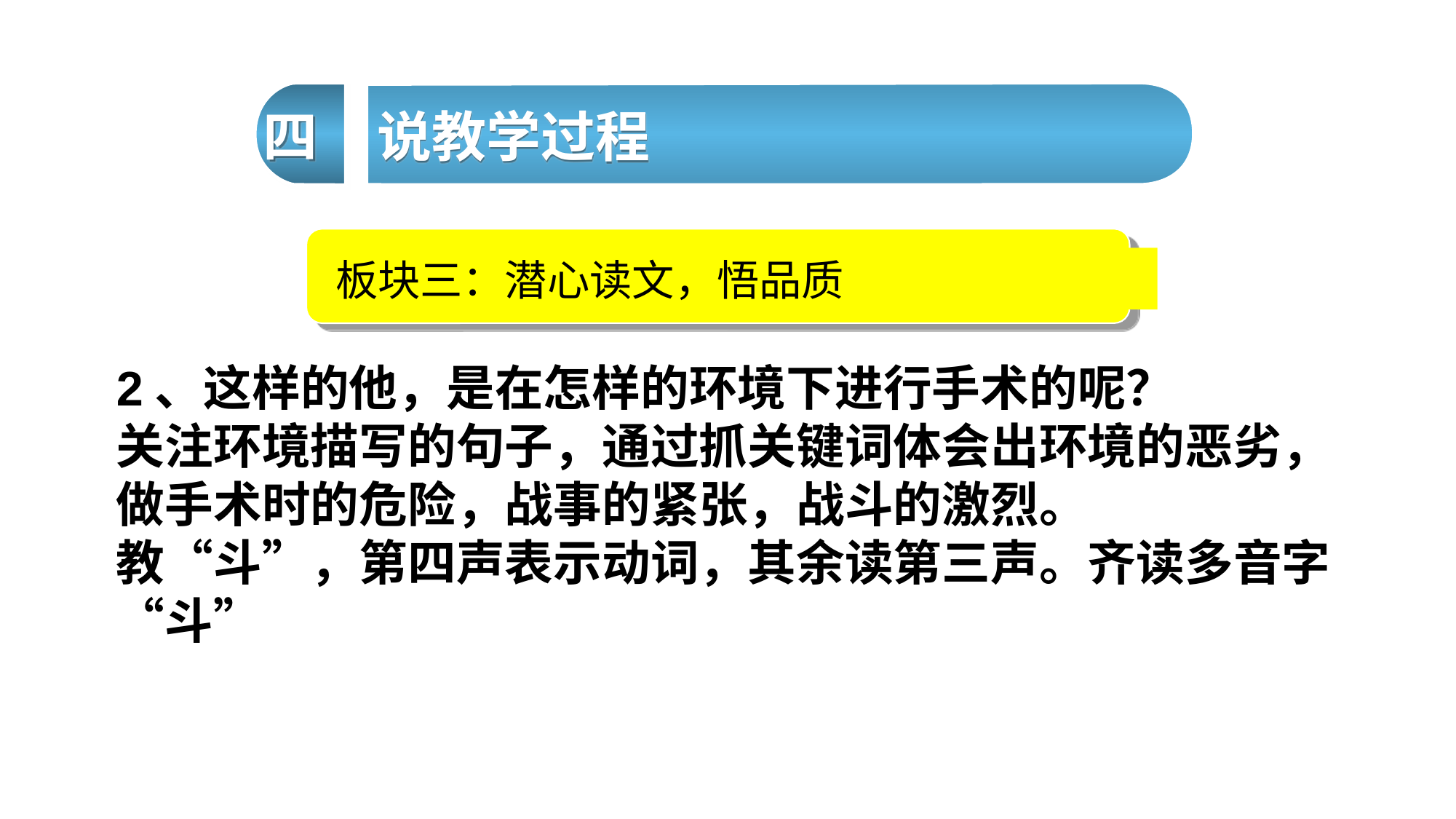

四
说教学过程

板块三：潜心读文，悟品质
2、这样的他，是在怎样的环境下进行手术的呢？
关注环境描写的句子，通过抓关键词体会出环境的恶劣，做手术时的危险，战事的紧张，战斗的激烈。
教“斗”，第四声表示动词，其余读第三声。齐读多音字“斗”